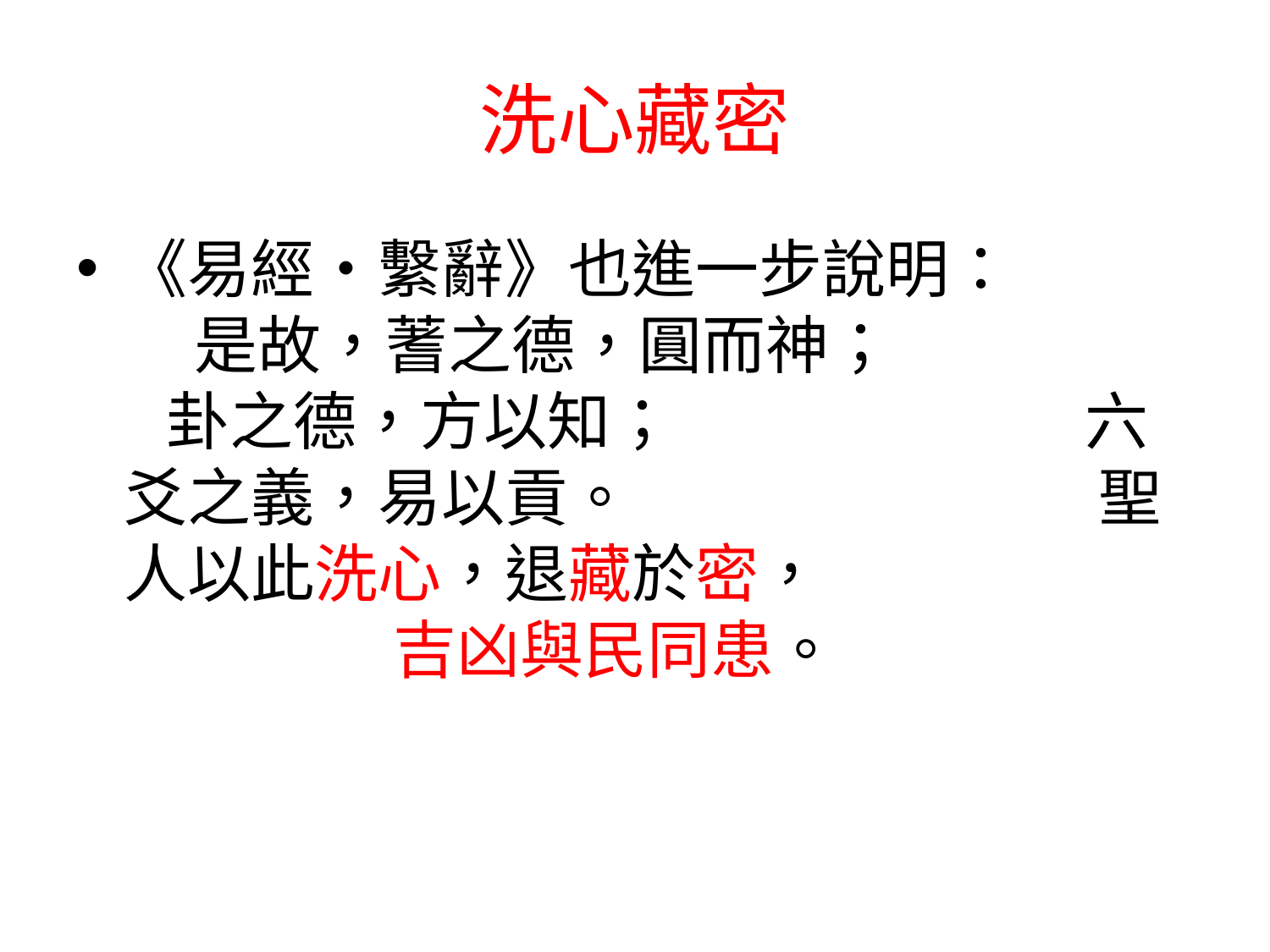

# 洗心藏密
《易經•繫辭》也進一步說明：                  是故，蓍之德，圓而神；                         卦之德，方以知；                             六爻之義，易以貢。                                 聖人以此洗心，退藏於密，                                              吉凶與民同患。